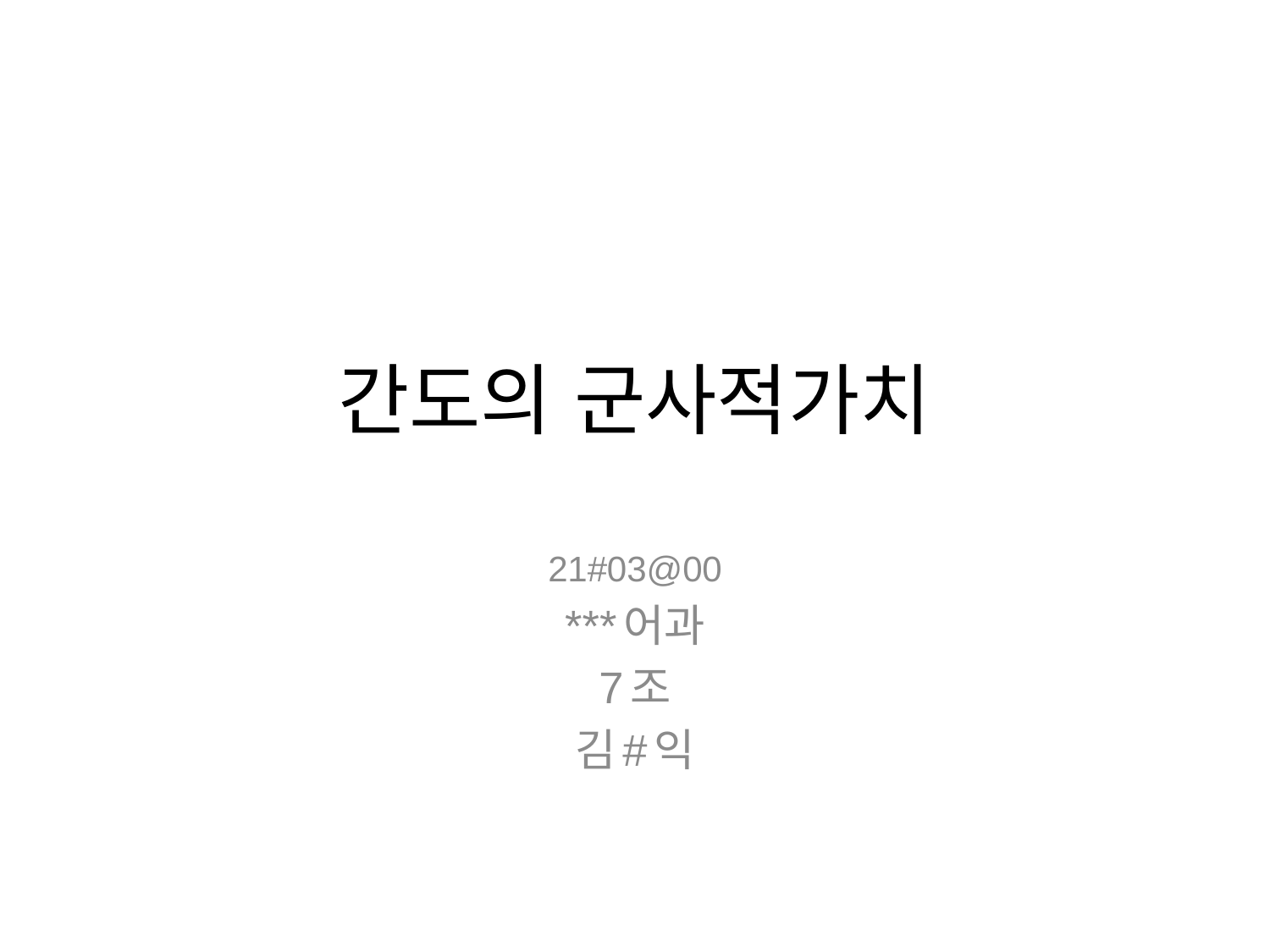

# 간도의 군사적가치
21#03@00
***어과
7조
김#익